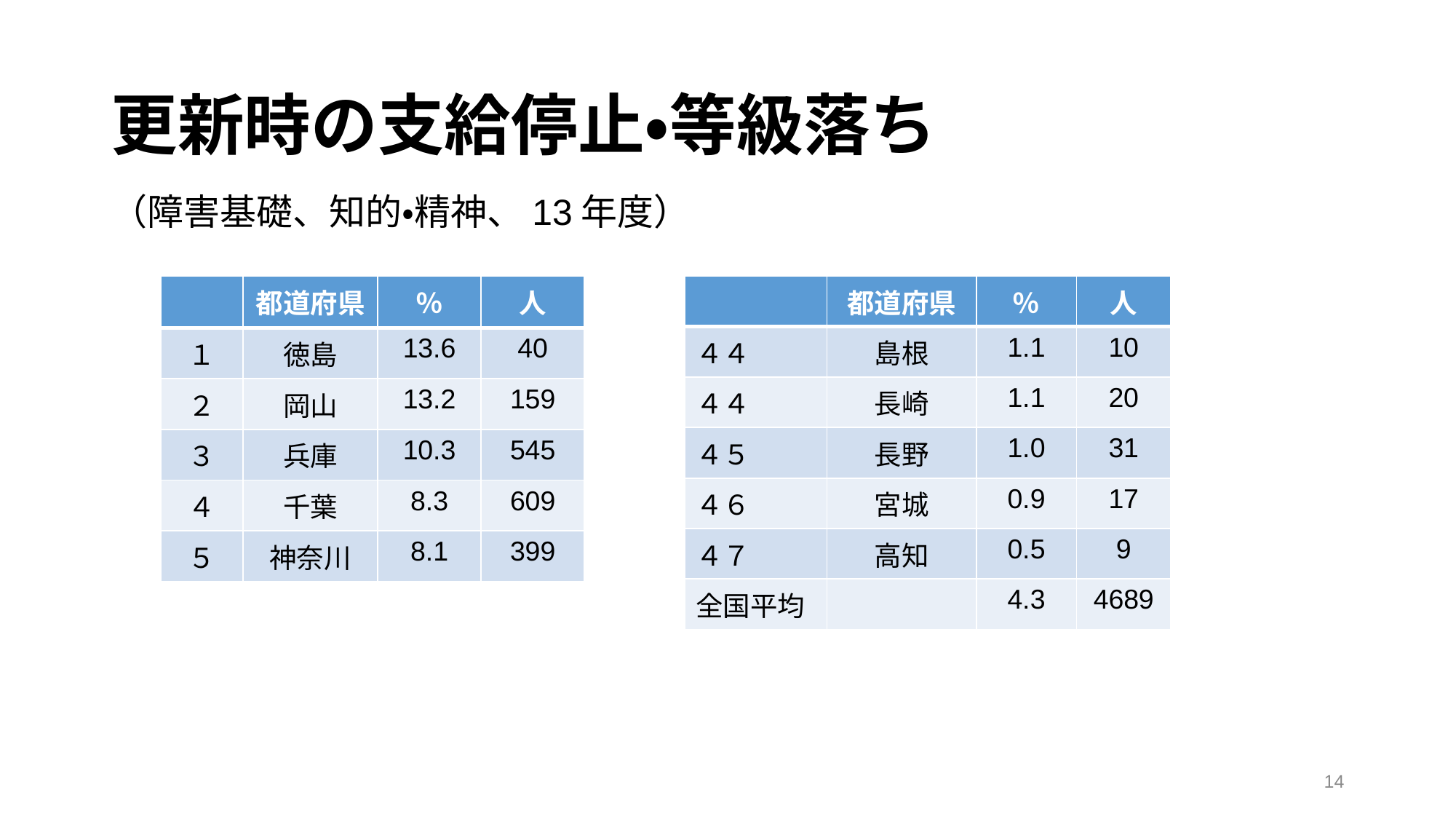

# 更新時の支給停止・等級落ち
（障害基礎、知的・精神、13年度）
|  | 都道府県 | ％ | 人 |
| --- | --- | --- | --- |
| １ | 徳島 | 13.6 | 40 |
| ２ | 岡山 | 13.2 | 159 |
| ３ | 兵庫 | 10.3 | 545 |
| ４ | 千葉 | 8.3 | 609 |
| ５ | 神奈川 | 8.1 | 399 |
|  | 都道府県 | ％ | 人 |
| --- | --- | --- | --- |
| ４４ | 島根 | 1.1 | 10 |
| ４４ | 長崎 | 1.1 | 20 |
| ４５ | 長野 | 1.0 | 31 |
| ４６ | 宮城 | 0.9 | 17 |
| ４７ | 高知 | 0.5 | 9 |
| 全国平均 |  | 4.3 | 4689 |
|  |
| --- |
14